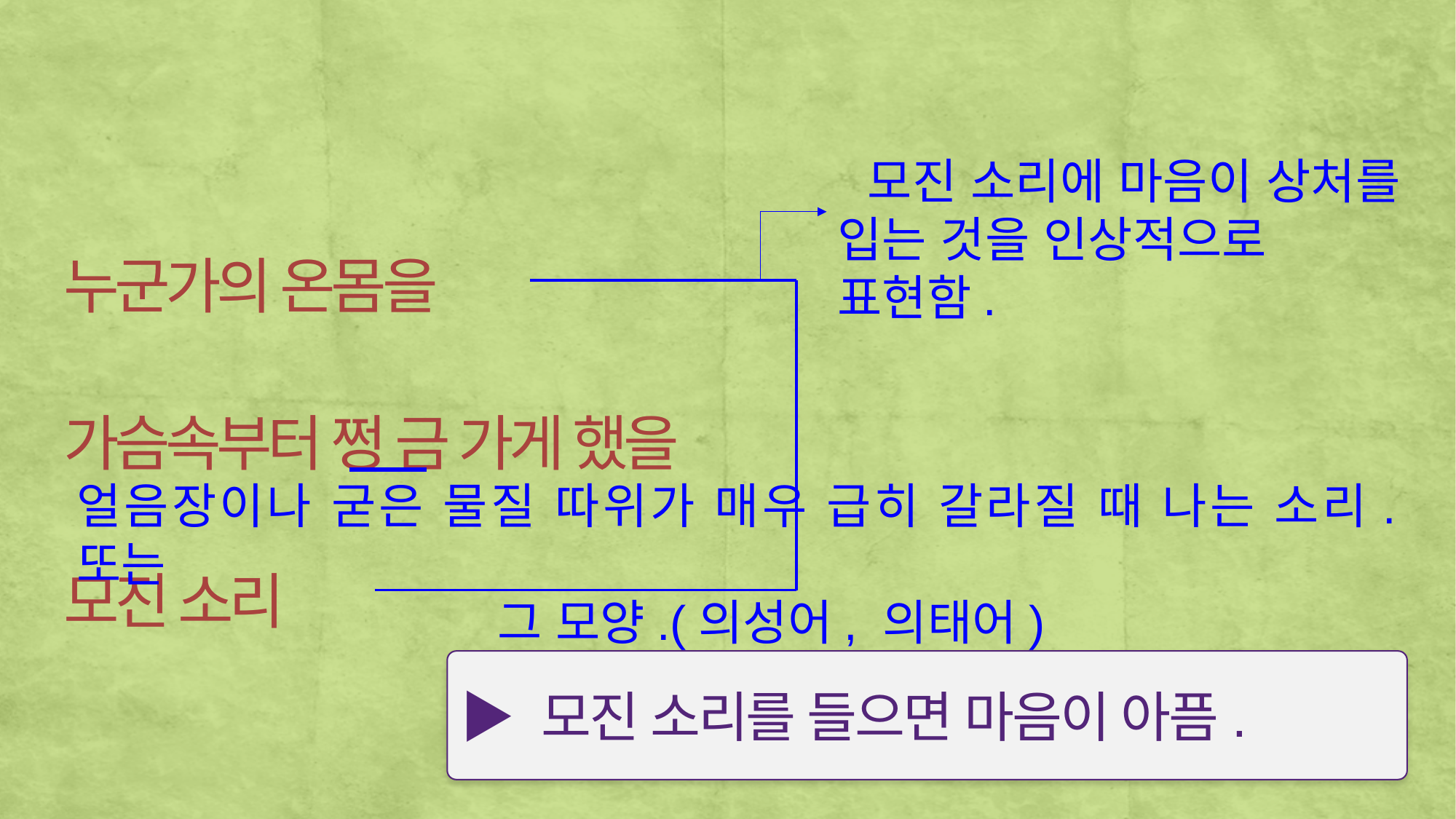

누군가의 온몸을
가슴속부터 쩡 금 가게 했을
모진 소리
모진 소리에 마음이 상처를 입는 것을 인상적으로 표현함.
얼음장이나 굳은 물질 따위가 매우 급히 갈라질 때 나는 소리. 또는
                              그 모양.(의성어, 의태어)
▶ 모진 소리를 들으면 마음이 아픔.